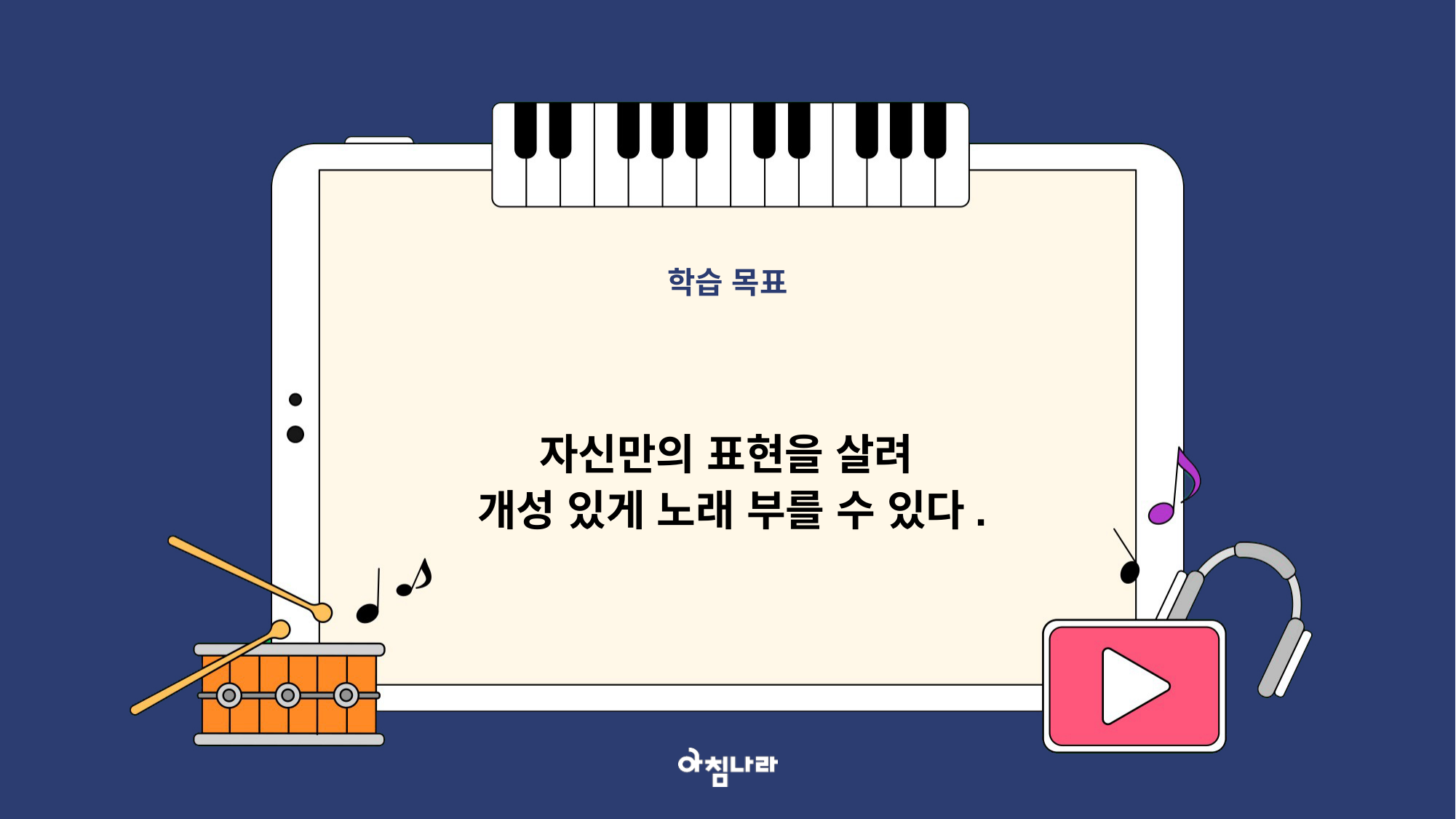

학습 목표
자신만의 표현을 살려
개성 있게 노래 부를 수 있다.